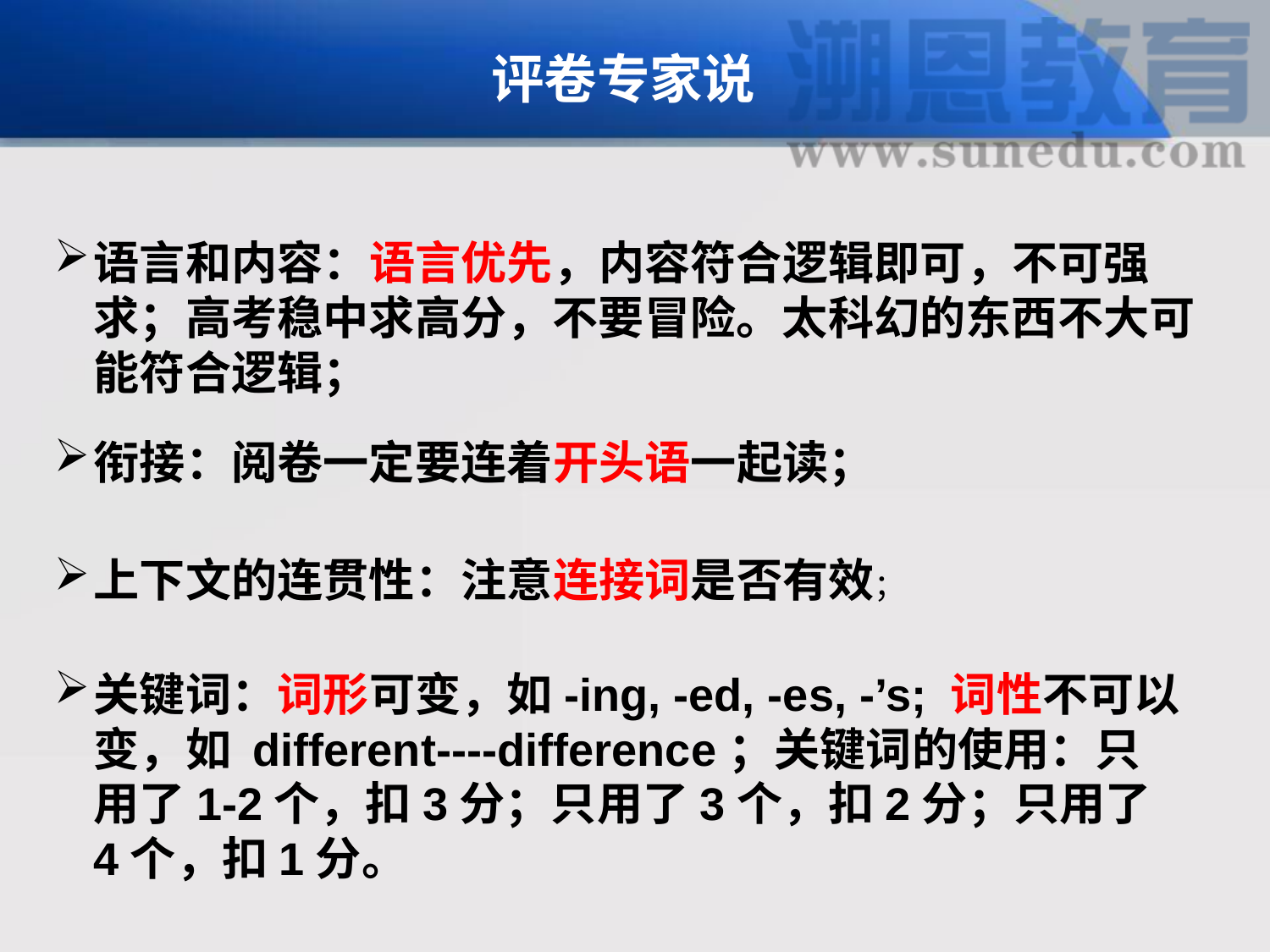

评卷专家说
语言和内容：语言优先，内容符合逻辑即可，不可强求；高考稳中求高分，不要冒险。太科幻的东西不大可能符合逻辑；

衔接：阅卷一定要连着开头语一起读；
上下文的连贯性：注意连接词是否有效；
关键词：词形可变，如-ing, -ed, -es, -’s; 词性不可以变，如 different----difference；关键词的使用：只用了1-2个，扣3分；只用了3个，扣2分；只用了4个，扣1分。